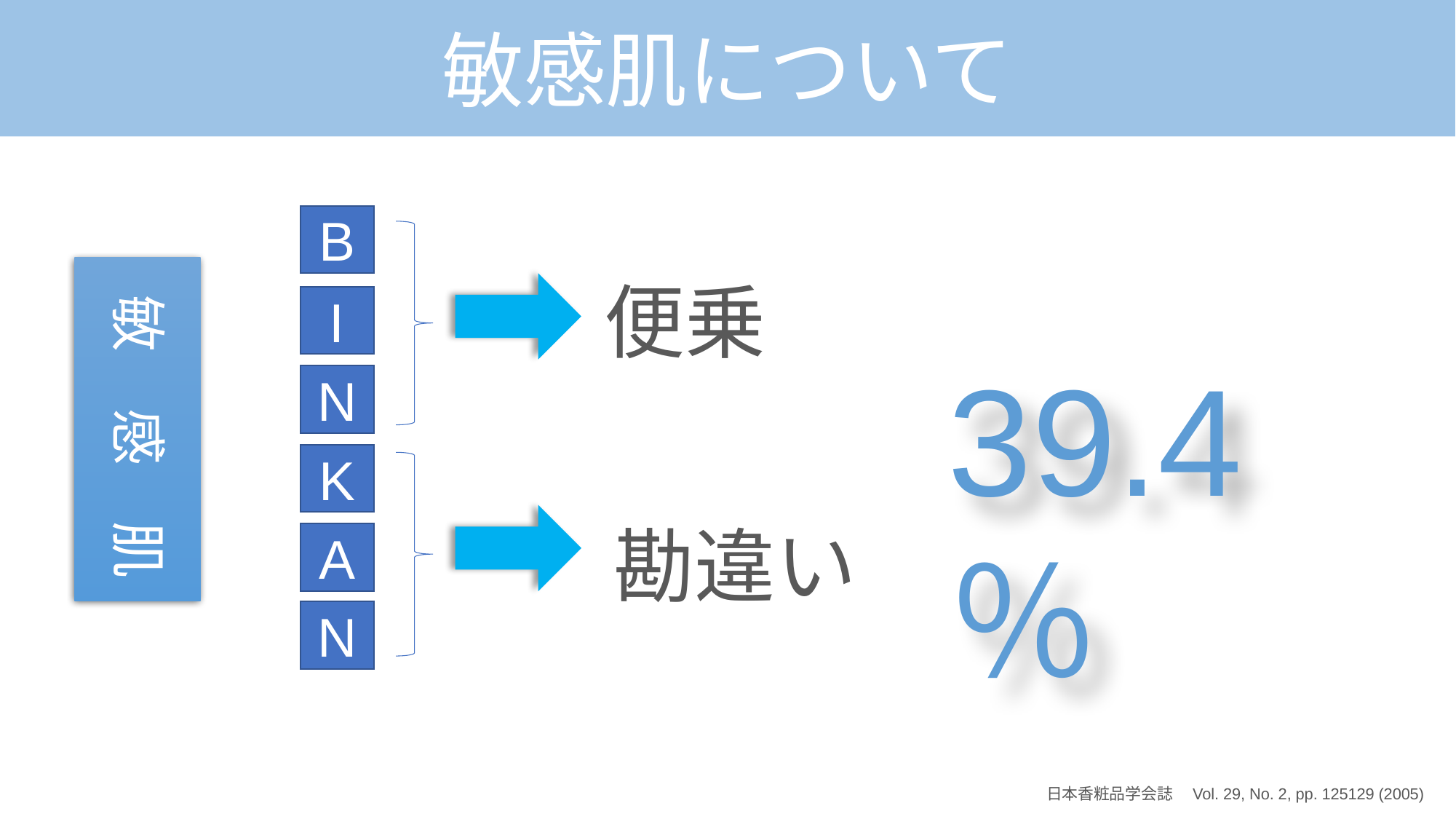

敏感肌について
B

敏　感　肌
便乗

I
39.4％
N
K

勘違い
A
N
日本香粧品学会誌　Vol. 29, No. 2, pp. 125129 (2005)